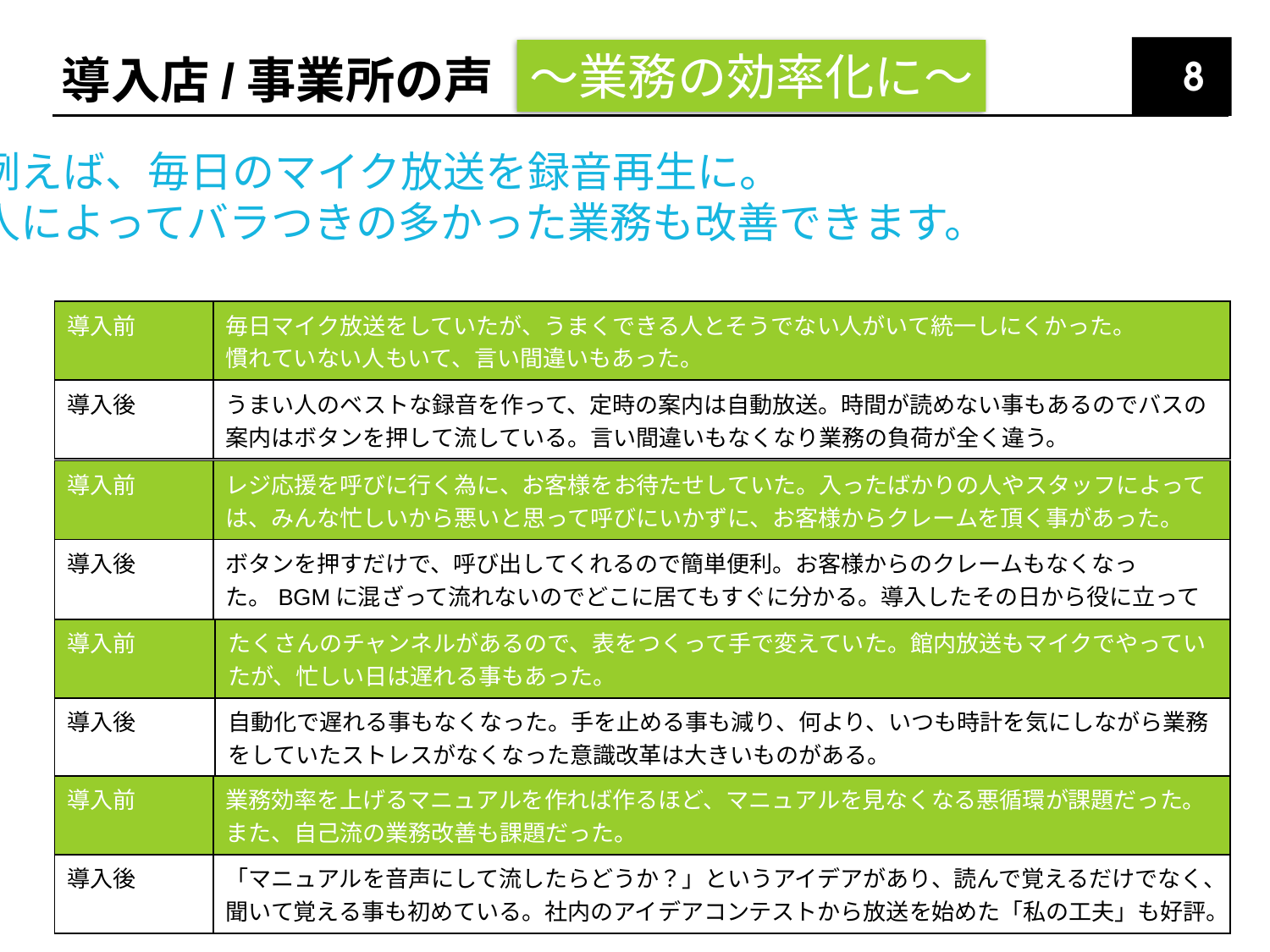

〜業務の効率化に〜
導入店/事業所の声
8
例えば、毎日のマイク放送を録音再生に。
人によってバラつきの多かった業務も改善できます。
| 導入前 | 毎日マイク放送をしていたが、うまくできる人とそうでない人がいて統一しにくかった。 慣れていない人もいて、言い間違いもあった。 |
| --- | --- |
| 導入後 | うまい人のベストな録音を作って、定時の案内は自動放送。時間が読めない事もあるのでバスの案内はボタンを押して流している。言い間違いもなくなり業務の負荷が全く違う。 |
| 導入前 | レジ応援を呼びに行く為に、お客様をお待たせしていた。入ったばかりの人やスタッフによっては、みんな忙しいから悪いと思って呼びにいかずに、お客様からクレームを頂く事があった。 |
| --- | --- |
| 導入後 | ボタンを押すだけで、呼び出してくれるので簡単便利。お客様からのクレームもなくなった。BGMに混ざって流れないのでどこに居てもすぐに分かる。導入したその日から役に立っている。 |
| 導入前 | たくさんのチャンネルがあるので、表をつくって手で変えていた。館内放送もマイクでやっていたが、忙しい日は遅れる事もあった。 |
| --- | --- |
| 導入後 | 自動化で遅れる事もなくなった。手を止める事も減り、何より、いつも時計を気にしながら業務をしていたストレスがなくなった意識改革は大きいものがある。 |
| 導入前 | 業務効率を上げるマニュアルを作れば作るほど、マニュアルを見なくなる悪循環が課題だった。また、自己流の業務改善も課題だった。 |
| --- | --- |
| 導入後 | 「マニュアルを音声にして流したらどうか？」というアイデアがあり、読んで覚えるだけでなく、聞いて覚える事も初めている。社内のアイデアコンテストから放送を始めた「私の工夫」も好評。 |